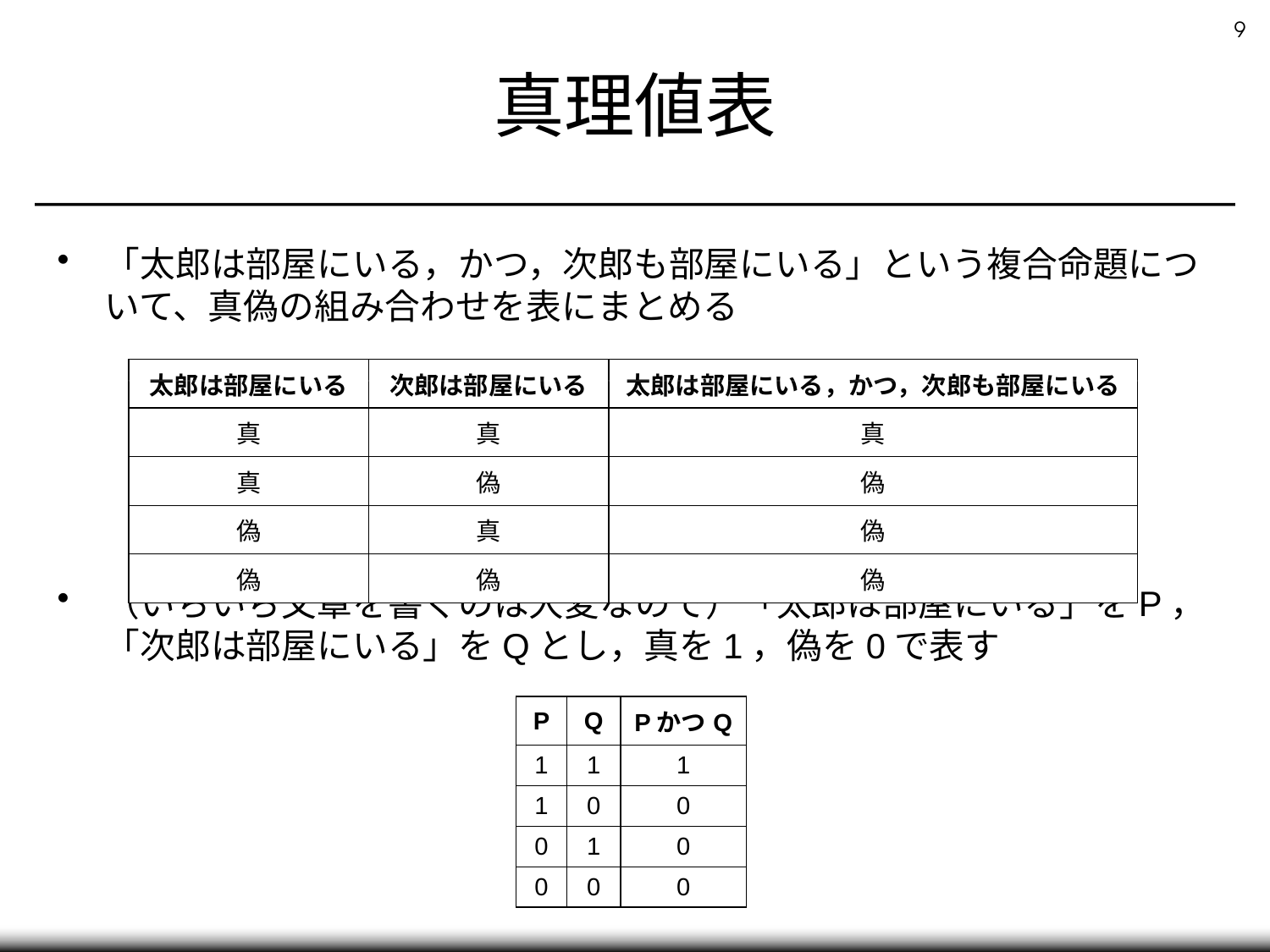

# 真理値表
「太郎は部屋にいる，かつ，次郎も部屋にいる」という複合命題について、真偽の組み合わせを表にまとめる

（いちいち文章を書くのは大変なので）「太郎は部屋にいる」をP，「次郎は部屋にいる」をQとし，真を1，偽を0で表す
| 太郎は部屋にいる | 次郎は部屋にいる | 太郎は部屋にいる，かつ，次郎も部屋にいる |
| --- | --- | --- |
| 真 | 真 | 真 |
| 真 | 偽 | 偽 |
| 偽 | 真 | 偽 |
| 偽 | 偽 | 偽 |

| P | Q | PかつQ |
| --- | --- | --- |
| 1 | 1 | 1 |
| 1 | 0 | 0 |
| 0 | 1 | 0 |
| 0 | 0 | 0 |